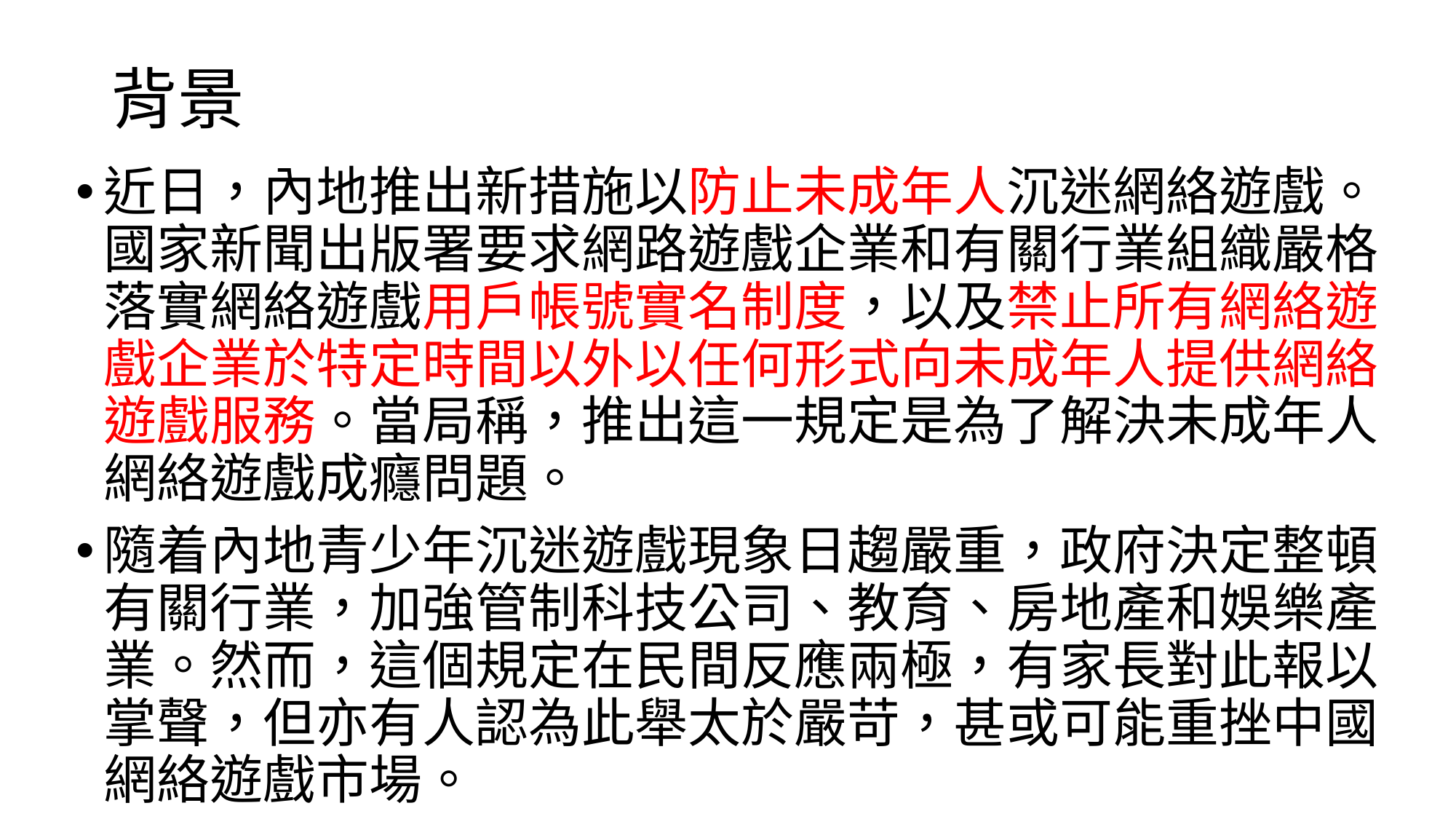

# 背景
近日，內地推出新措施以防止未成年人沉迷網絡遊戲。國家新聞出版署要求網路遊戲企業和有關行業組織嚴格落實網絡遊戲用戶帳號實名制度，以及禁止所有網絡遊戲企業於特定時間以外以任何形式向未成年人提供網絡遊戲服務。當局稱，推出這一規定是為了解決未成年人網絡遊戲成癮問題。
隨着內地青少年沉迷遊戲現象日趨嚴重，政府決定整頓有關行業，加強管制科技公司、教育、房地產和娛樂產業。然而，這個規定在民間反應兩極，有家長對此報以掌聲，但亦有人認為此舉太於嚴苛，甚或可能重挫中國網絡遊戲市場。